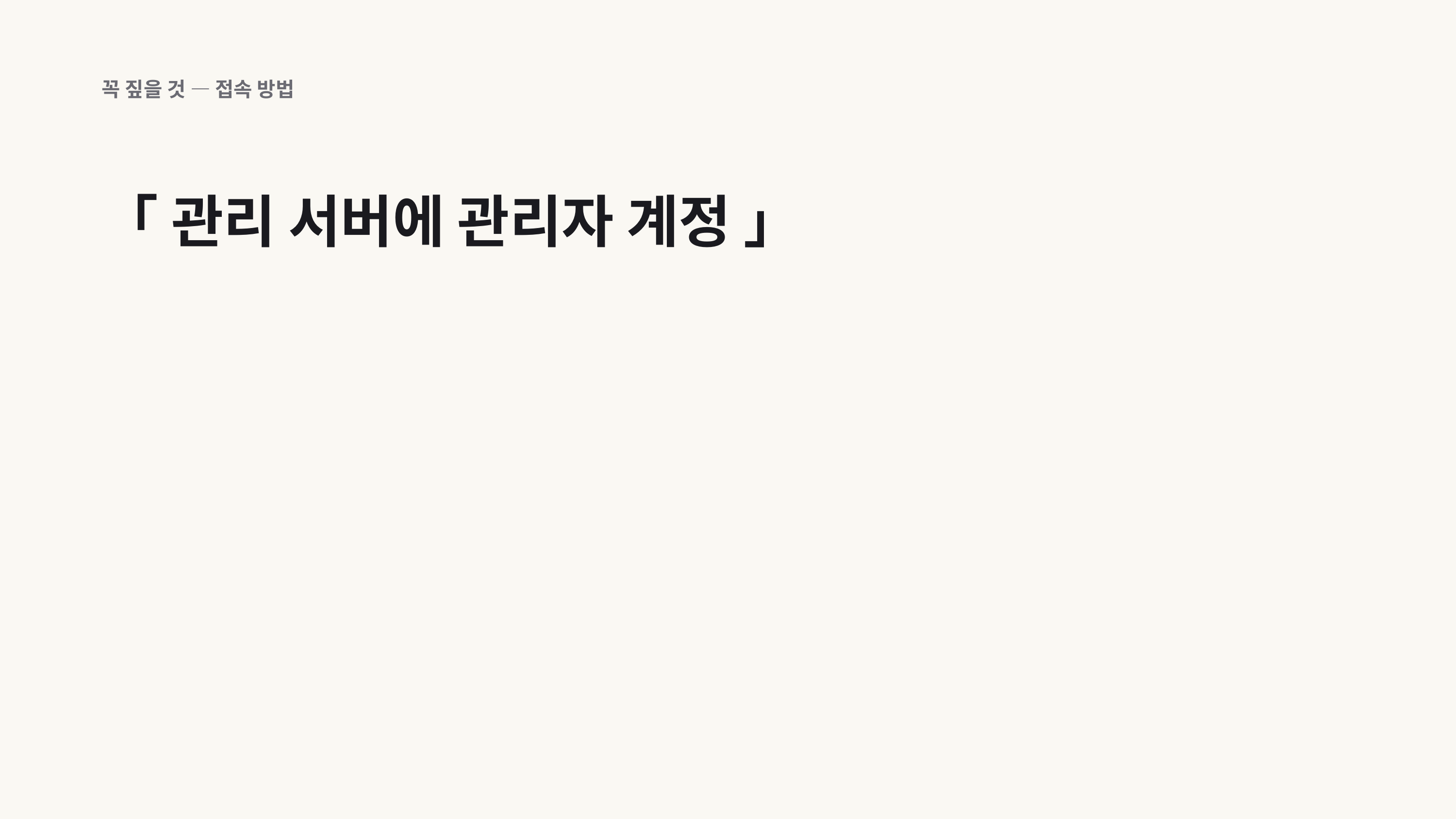

꼭 짚을 것 — 접속 방법
「 관리 서버에 관리자 계정 」